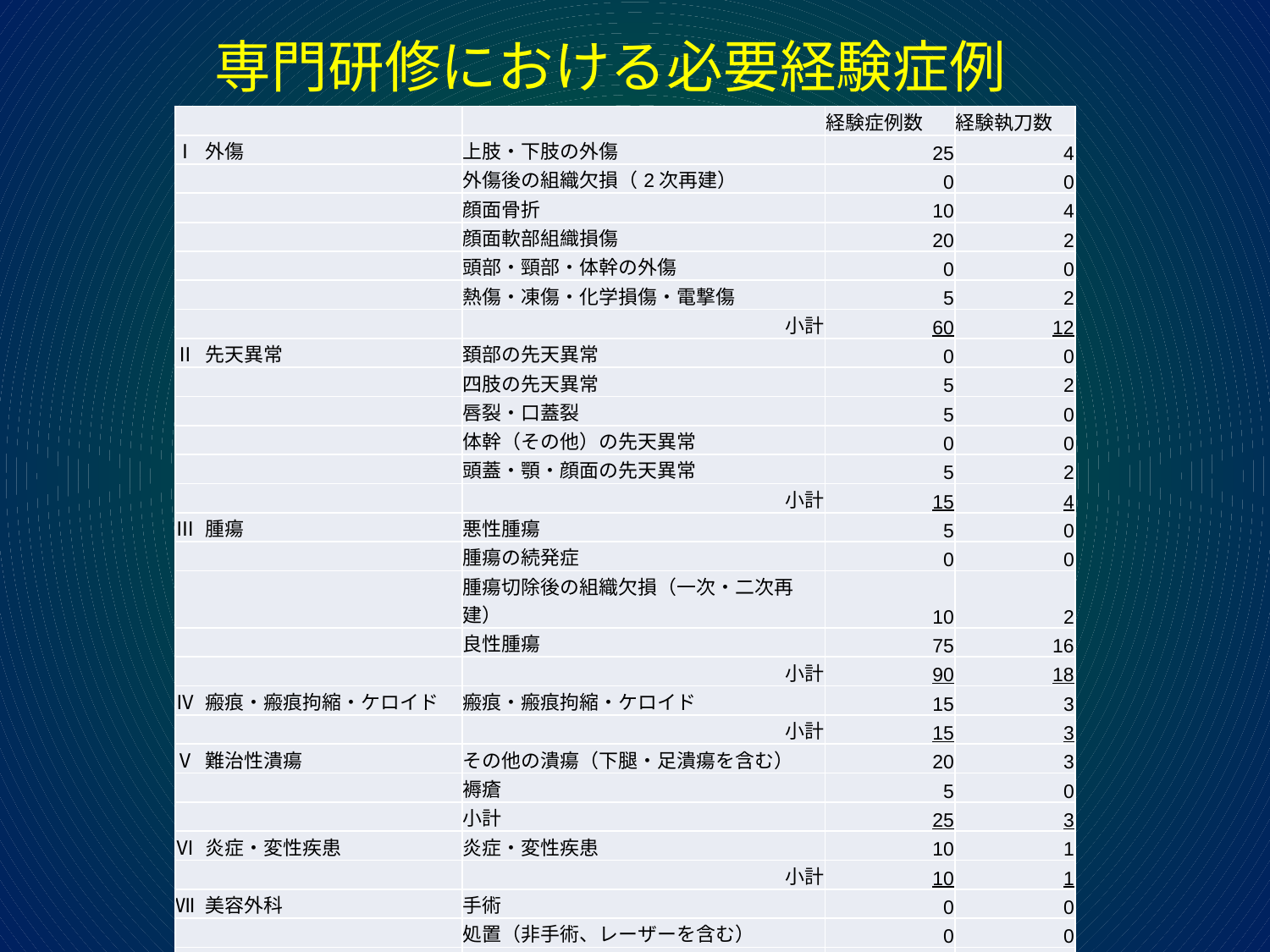

# 専門研修における必要経験症例
|  |  | 経験症例数 | 経験執刀数 |
| --- | --- | --- | --- |
| Ⅰ 外傷 | 上肢・下肢の外傷 | 25 | 4 |
|  | 外傷後の組織欠損（2次再建） | 0 | 0 |
|  | 顔面骨折 | 10 | 4 |
|  | 顔面軟部組織損傷 | 20 | 2 |
|  | 頭部・頸部・体幹の外傷 | 0 | 0 |
|  | 熱傷・凍傷・化学損傷・電撃傷 | 5 | 2 |
|  | 小計 | 60 | 12 |
| Ⅱ 先天異常 | 頚部の先天異常 | 0 | 0 |
|  | 四肢の先天異常 | 5 | 2 |
|  | 唇裂・口蓋裂 | 5 | 0 |
|  | 体幹（その他）の先天異常 | 0 | 0 |
|  | 頭蓋・顎・顔面の先天異常 | 5 | 2 |
|  | 小計 | 15 | 4 |
| Ⅲ 腫瘍 | 悪性腫瘍 | 5 | 0 |
|  | 腫瘍の続発症 | 0 | 0 |
|  | 腫瘍切除後の組織欠損（一次・二次再建） | 10 | 2 |
|  | 良性腫瘍 | 75 | 16 |
|  | 小計 | 90 | 18 |
| Ⅳ 瘢痕・瘢痕拘縮・ケロイド | 瘢痕・瘢痕拘縮・ケロイド | 15 | 3 |
|  | 小計 | 15 | 3 |
| Ⅴ 難治性潰瘍 | その他の潰瘍（下腿・足潰瘍を含む） | 20 | 3 |
|  | 褥瘡 | 5 | 0 |
|  | 小計 | 25 | 3 |
| Ⅵ 炎症・変性疾患 | 炎症・変性疾患 | 10 | 1 |
|  | 小計 | 10 | 1 |
| Ⅶ 美容外科 | 手術 | 0 | 0 |
|  | 処置（非手術、レーザーを含む） | 0 | 0 |
|  | 小計 | 0 | 0 |
| Ⅷ その他 | その他（眼瞼下垂，腋臭症） | 5 | 1 |
|  | 小計 | 5 | 1 |
| 指定症例の総計 |  | 220 | 40 |
| 自由選択枠 |  | 80 | 40 |
| 総合計症例数 |  | 300 | 80 |